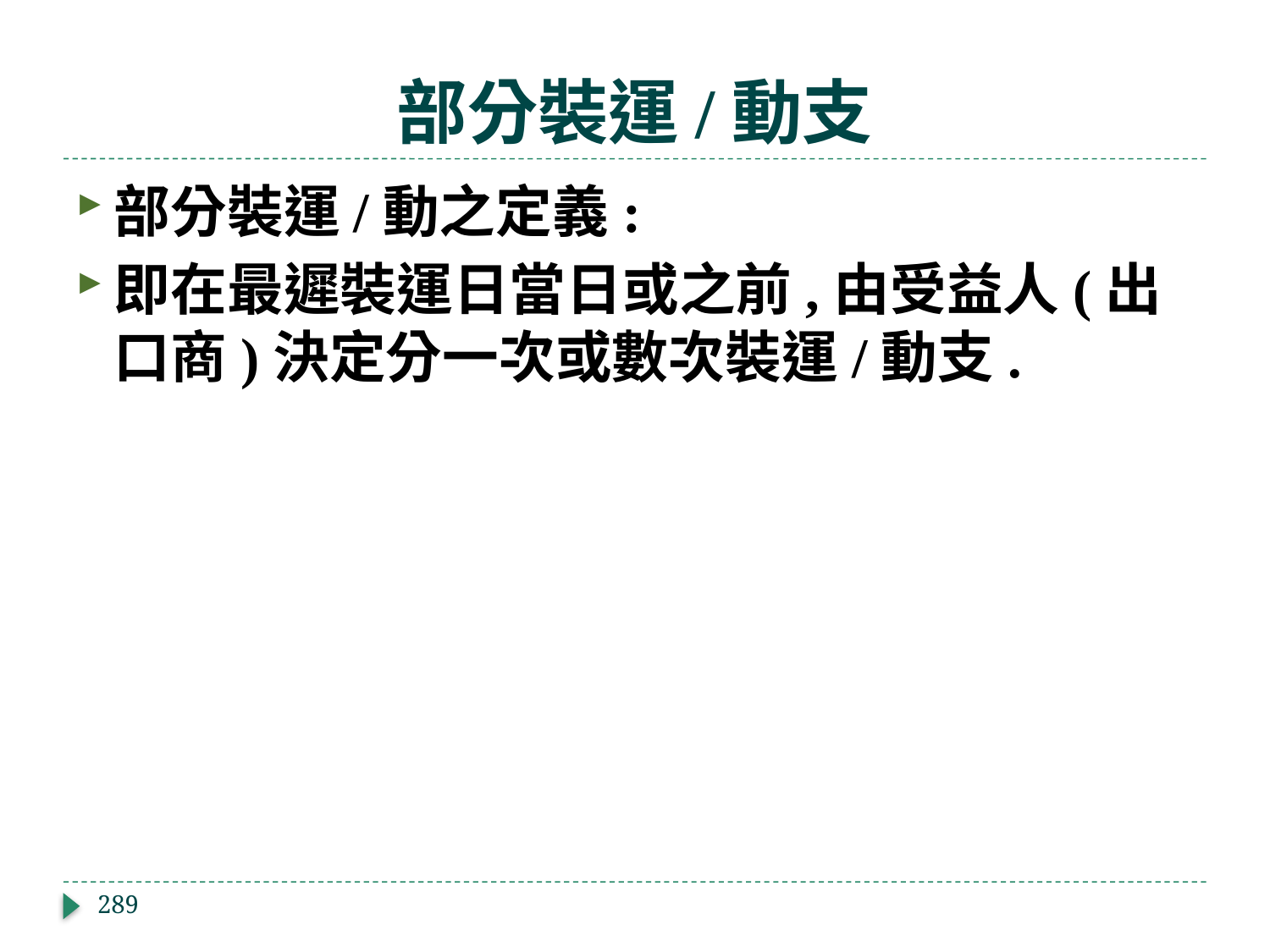

# 部分裝運/動支
部分裝運/動之定義:
即在最遲裝運日當日或之前,由受益人(出口商)決定分一次或數次裝運/動支.
289